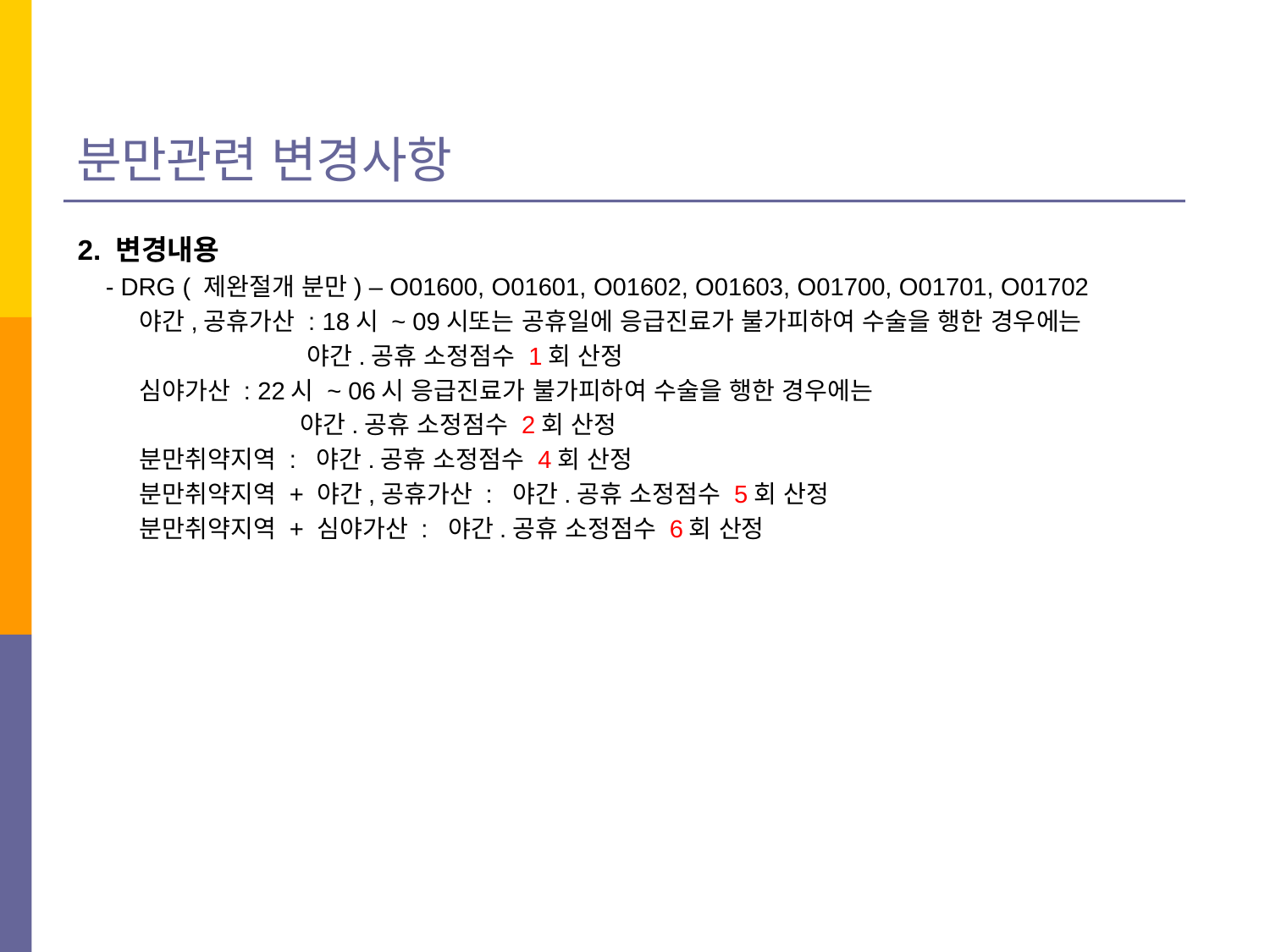

# 분만관련 변경사항
2. 변경내용
    - DRG ( 제완절개 분만) – O01600, O01601, O01602, O01603, O01700, O01701, O01702
        야간,공휴가산 : 18시 ~ 09시또는 공휴일에 응급진료가 불가피하여 수술을 행한 경우에는
                                야간.공휴 소정점수 1회 산정
        심야가산 : 22시 ~ 06시 응급진료가 불가피하여 수술을 행한 경우에는
                               야간.공휴 소정점수 2회 산정
        분만취약지역 :  야간.공휴 소정점수 4회 산정
        분만취약지역 + 야간,공휴가산 :  야간.공휴 소정점수 5회 산정
        분만취약지역 + 심야가산 :  야간.공휴 소정점수 6회 산정